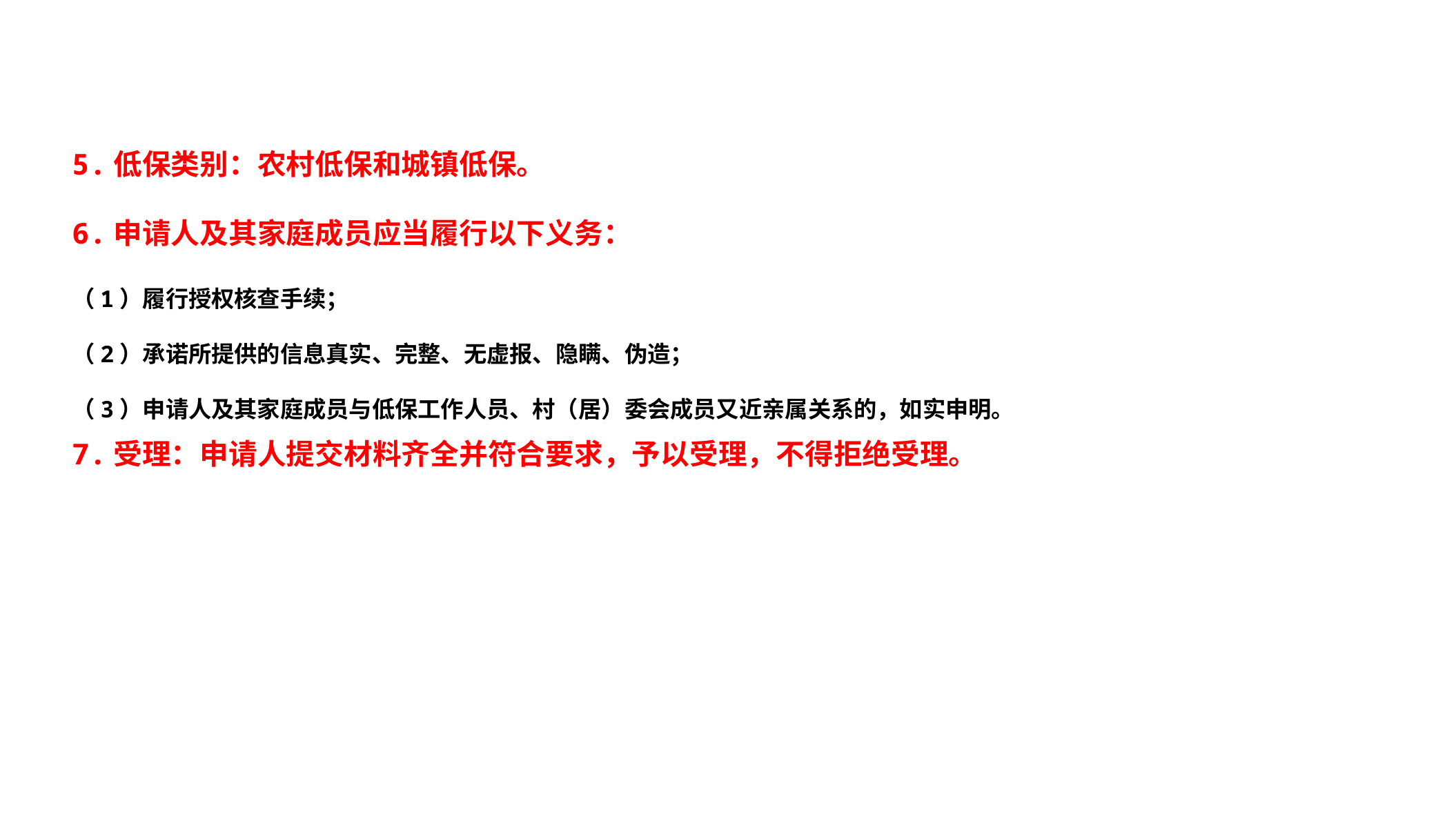

5.低保类别：农村低保和城镇低保。

6.申请人及其家庭成员应当履行以下义务：

（1）履行授权核查手续；

（2）承诺所提供的信息真实、完整、无虚报、隐瞒、伪造；

（3）申请人及其家庭成员与低保工作人员、村（居）委会成员又近亲属关系的，如实申明。

7.受理：申请人提交材料齐全并符合要求，予以受理，不得拒绝受理。